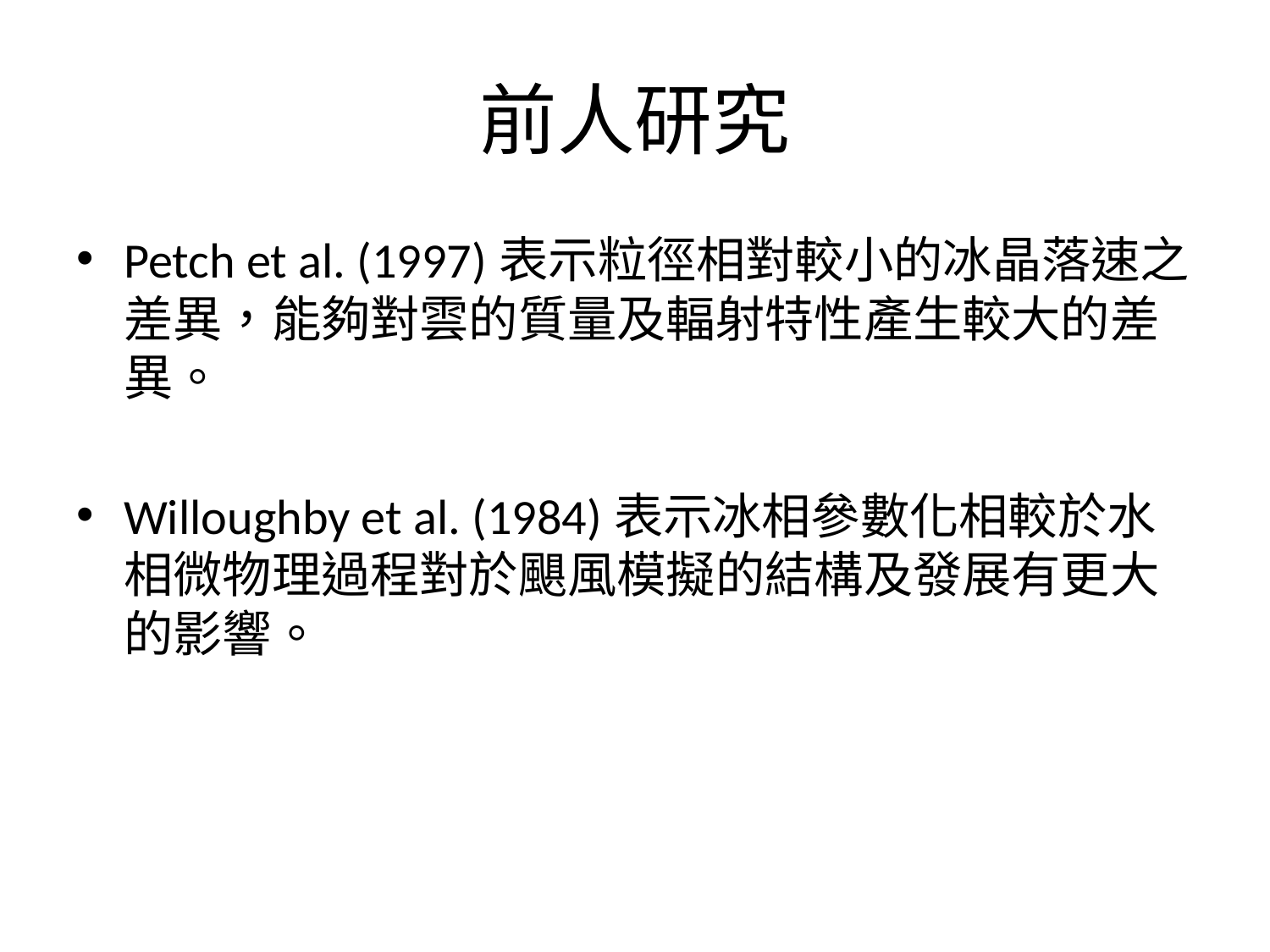

# 前人研究
Petch et al. (1997)表示粒徑相對較小的冰晶落速之差異，能夠對雲的質量及輻射特性產生較大的差異。

Willoughby et al. (1984)表示冰相參數化相較於水相微物理過程對於颶風模擬的結構及發展有更大的影響。